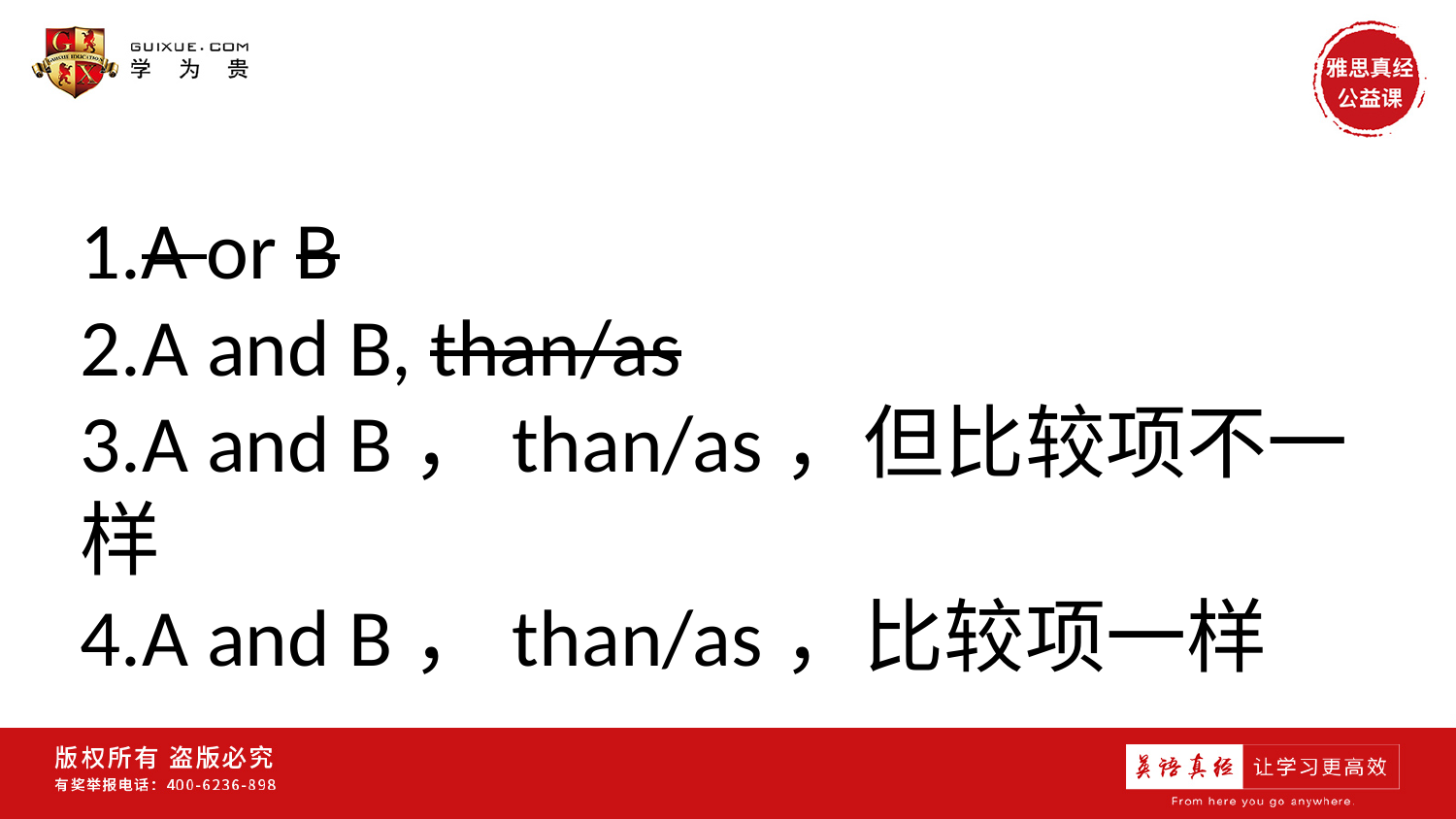

#
1.A or B
2.A and B, than/as
3.A and B，than/as，但比较项不一样
4.A and B，than/as，比较项一样